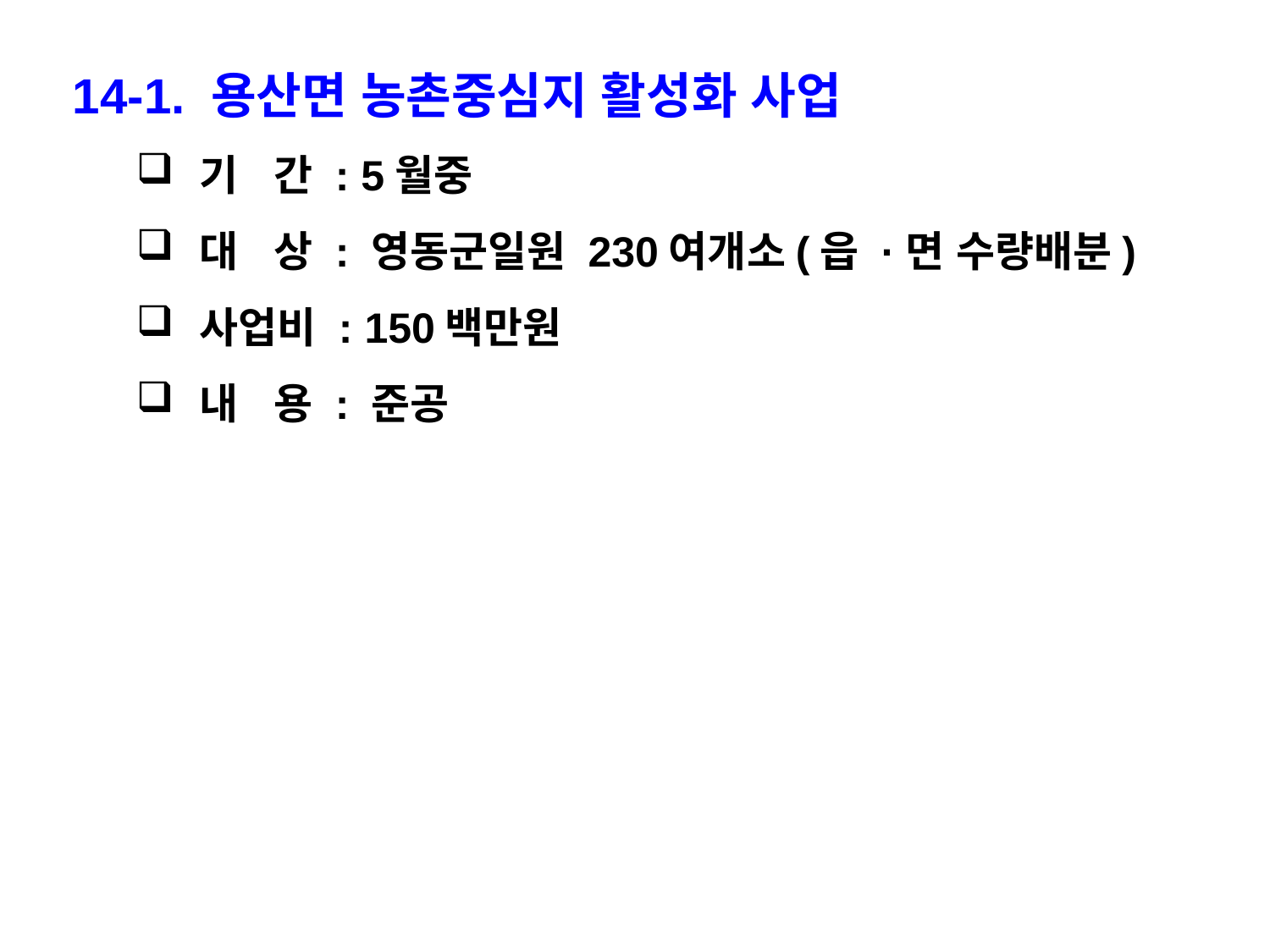

14-1. 용산면 농촌중심지 활성화 사업
기   간 : 5월중
대   상 : 영동군일원 230여개소(읍 ·면 수량배분)
사업비 : 150백만원
내   용 : 준공